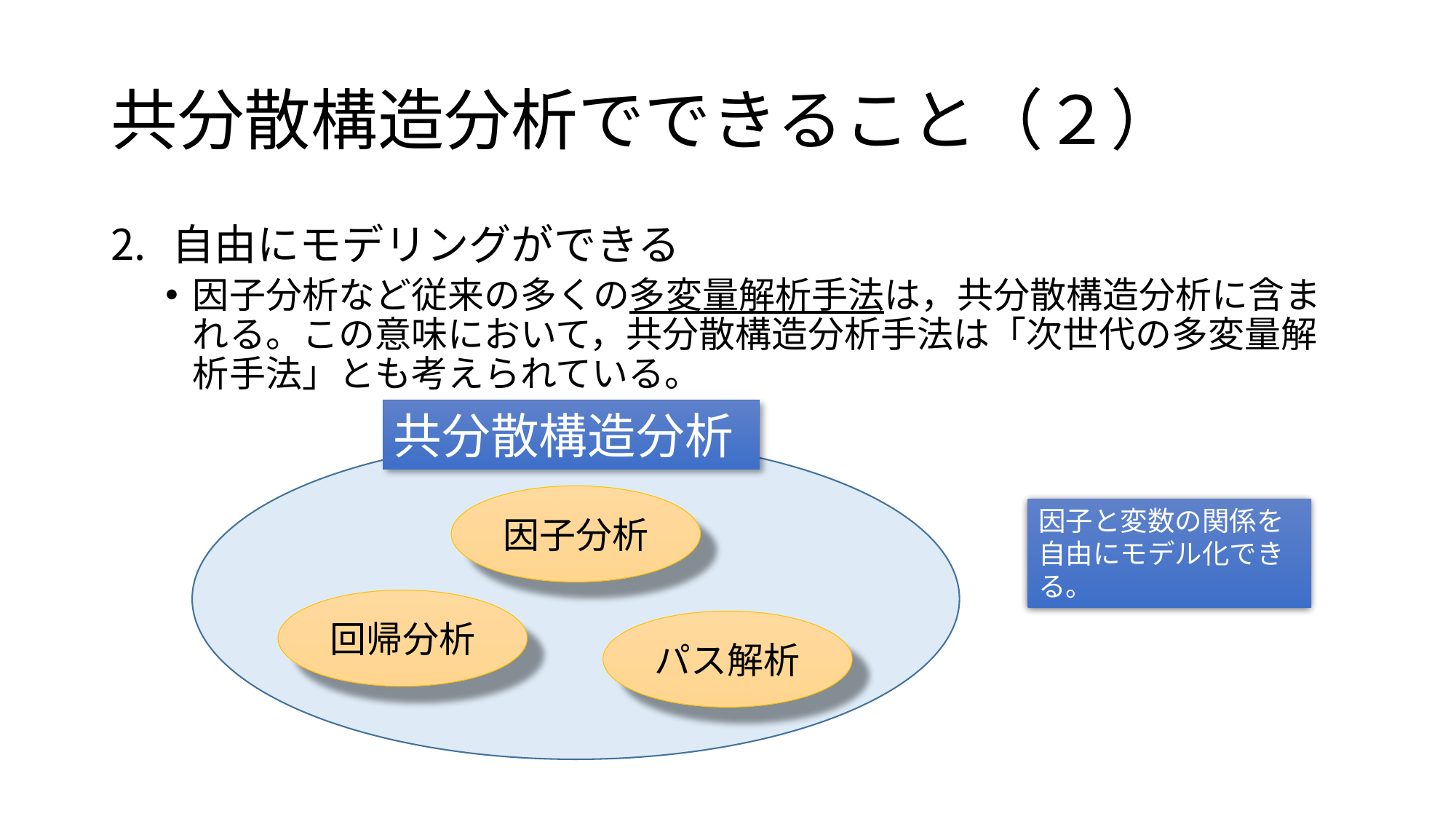

# 共分散構造分析でできること（２）
自由にモデリングができる
因子分析など従来の多くの多変量解析手法は，共分散構造分析に含まれる。この意味において，共分散構造分析手法は「次世代の多変量解析手法」とも考えられている。

共分散構造分析

因子分析
因子と変数の関係を自由にモデル化できる。
回帰分析
パス解析